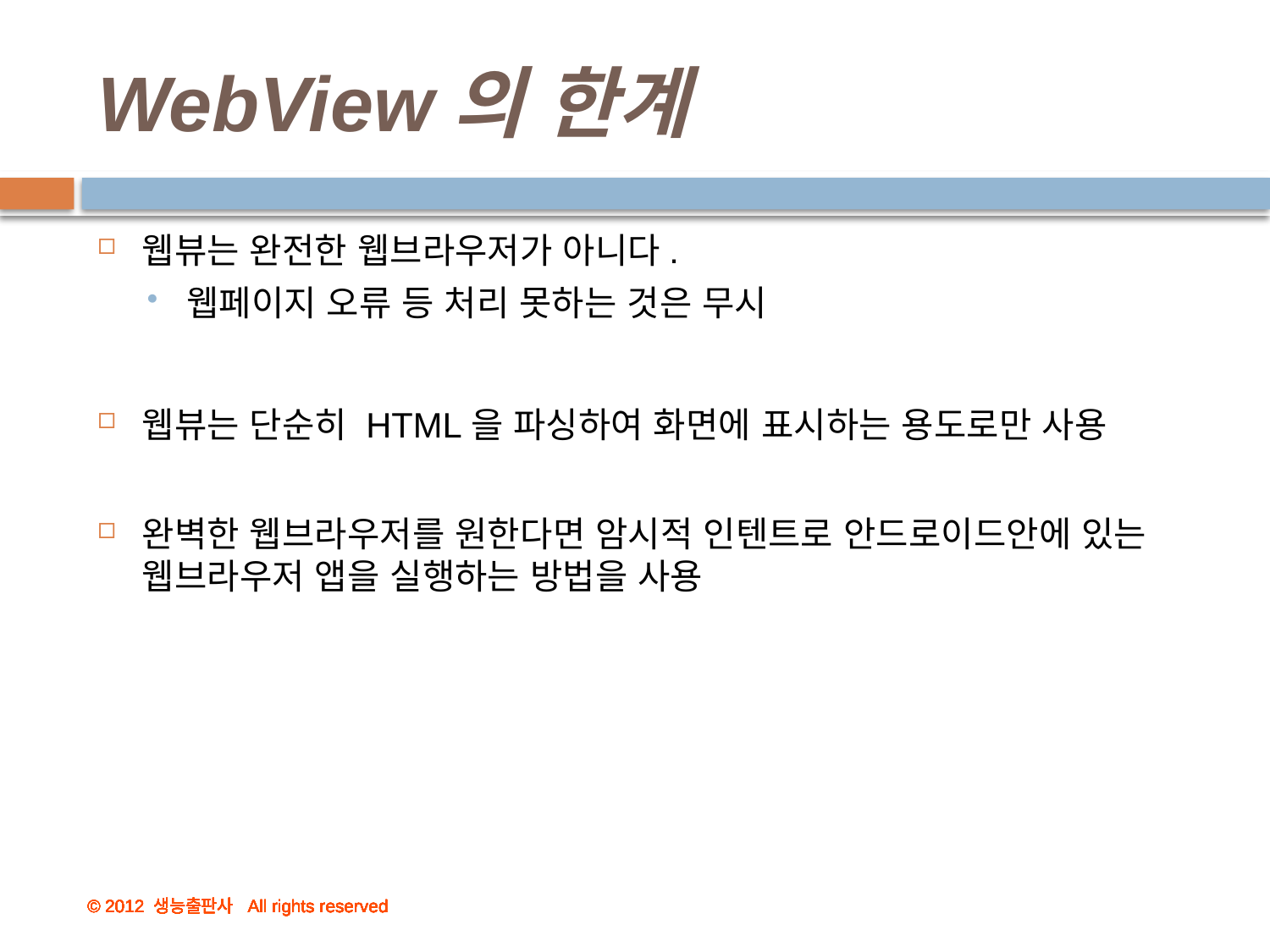

# WebView의 한계
웹뷰는 완전한 웹브라우저가 아니다.
웹페이지 오류 등 처리 못하는 것은 무시

웹뷰는 단순히 HTML을 파싱하여 화면에 표시하는 용도로만 사용

완벽한 웹브라우저를 원한다면 암시적 인텐트로 안드로이드안에 있는 웹브라우저 앱을 실행하는 방법을 사용